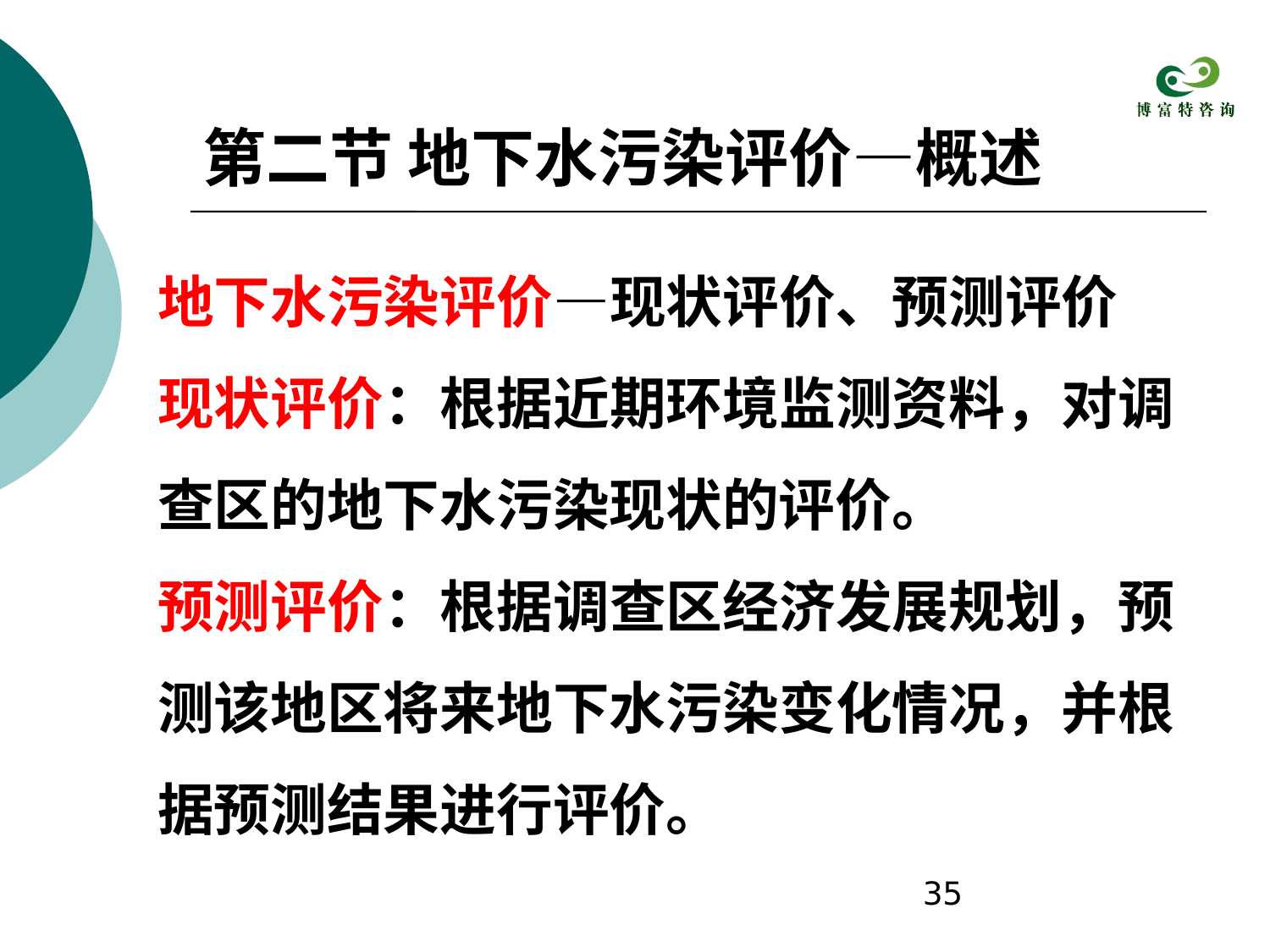

第二节 地下水污染评价—概述
地下水污染评价—现状评价、预测评价
现状评价：根据近期环境监测资料，对调查区的地下水污染现状的评价。
预测评价：根据调查区经济发展规划，预测该地区将来地下水污染变化情况，并根据预测结果进行评价。

35